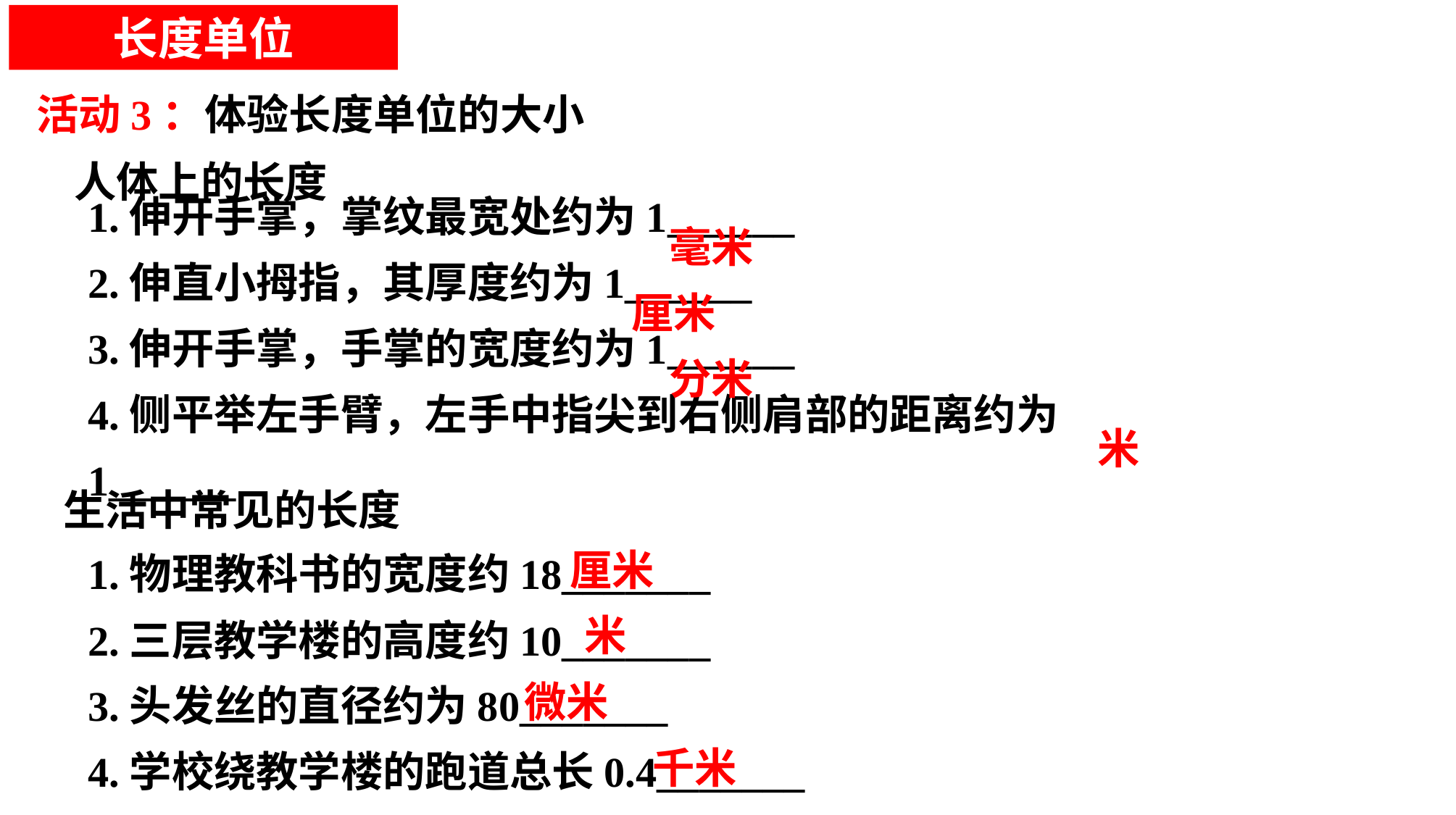

长度单位
活动3：体验长度单位的大小
 人体上的长度
1.伸开手掌，掌纹最宽处约为1______
2.伸直小拇指，其厚度约为1______
3.伸开手掌，手掌的宽度约为1______
4.侧平举左手臂，左手中指尖到右侧肩部的距离约为1______
毫米
厘米
分米
米
生活中常见的长度
1.物理教科书的宽度约18_______
2.三层教学楼的高度约10_______
3.头发丝的直径约为80_______
4.学校绕教学楼的跑道总长0.4_______
厘米
米
微米
千米